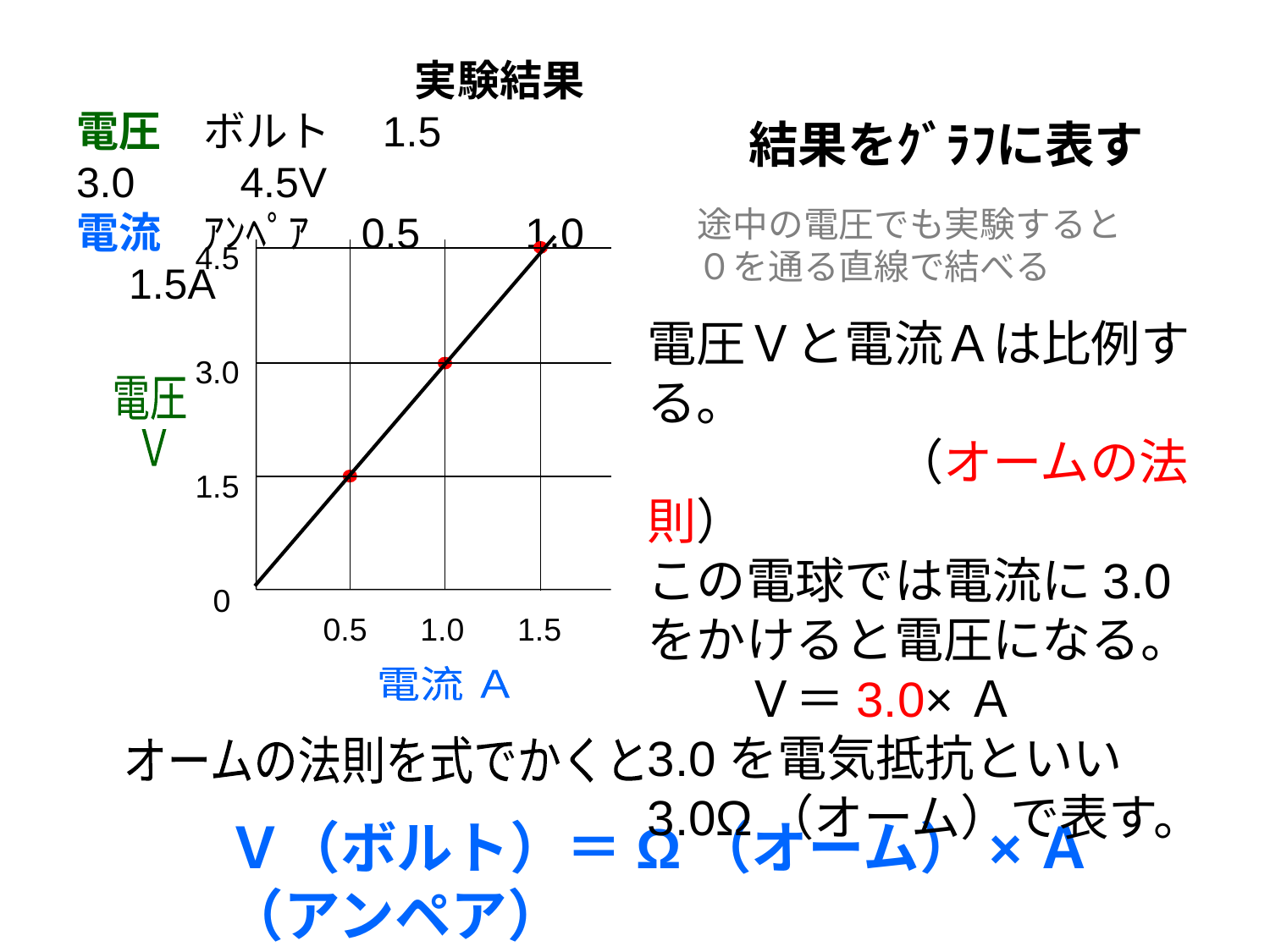

実験結果
電圧　ボルト　1.5　　3.0　　4.5V
電流　ｱﾝﾍﾟｱ　0.5　　1.0　　1.5A
結果をｸﾞﾗﾌに表す
途中の電圧でも実験すると０を通る直線で結べる
4.5

3.0

1.5

  0

電圧Ｖと電流Ａは比例する。
　　　　　（オームの法則）
この電球では電流に3.0をかけると電圧になる。
　　Ｖ＝3.0×Ａ
3.0を電気抵抗といい3.0Ω（オーム）で表す。

電圧
Ｖ

    0.5      1.0      1.5
電流 Ａ

オームの法則を式でかくと
Ｖ（ボルト）＝Ω（オーム）×Ａ（アンペア）